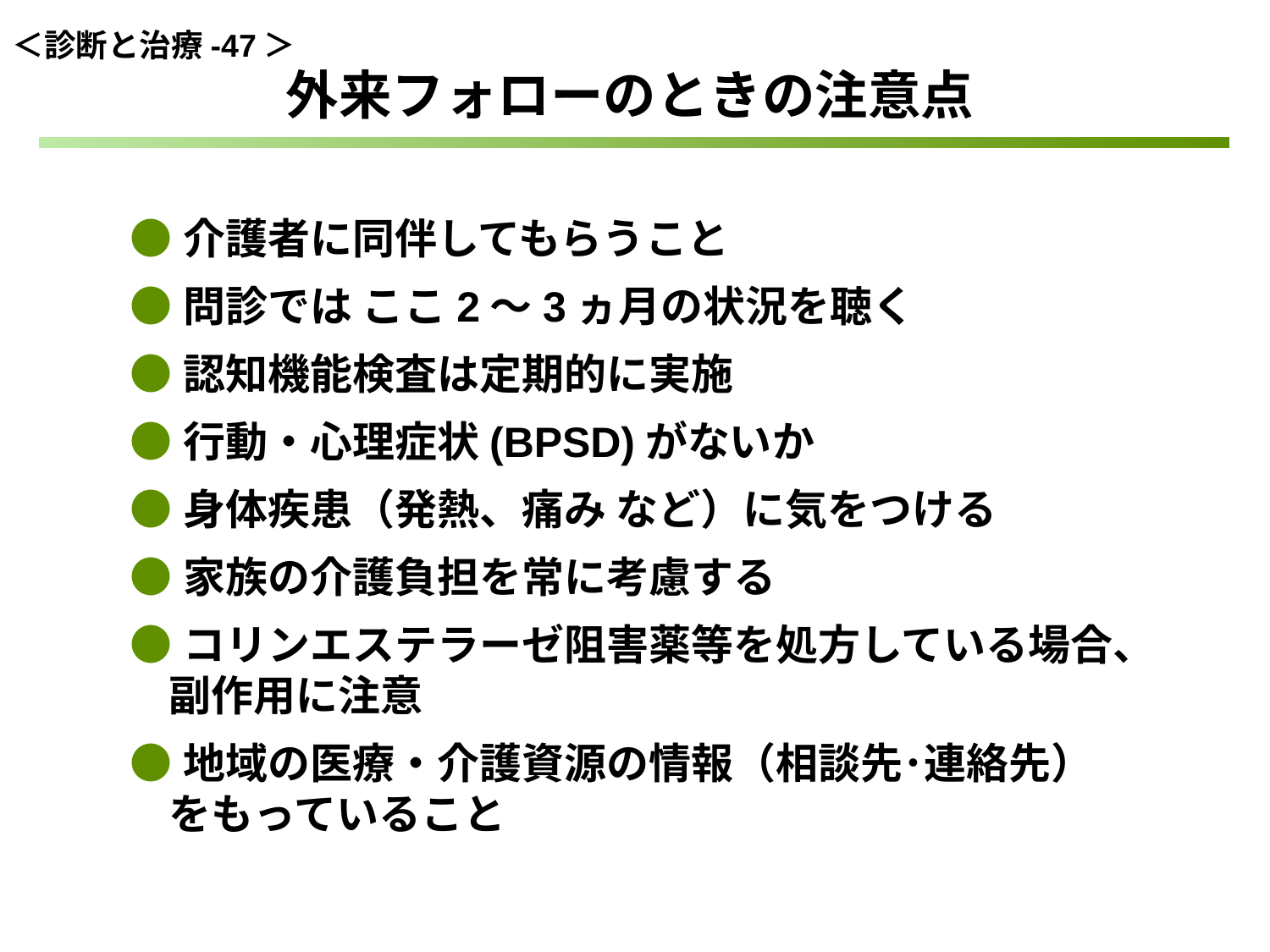

＜診断と治療-47＞
外来フォローのときの注意点

●介護者に同伴してもらうこと
●問診では ここ2～3ヵ月の状況を聴く
●認知機能検査は定期的に実施
●行動・心理症状(BPSD)がないか
●身体疾患（発熱、痛み など）に気をつける
●家族の介護負担を常に考慮する
●コリンエステラーゼ阻害薬等を処方している場合、
   副作用に注意
●地域の医療・介護資源の情報（相談先･連絡先）
   をもっていること